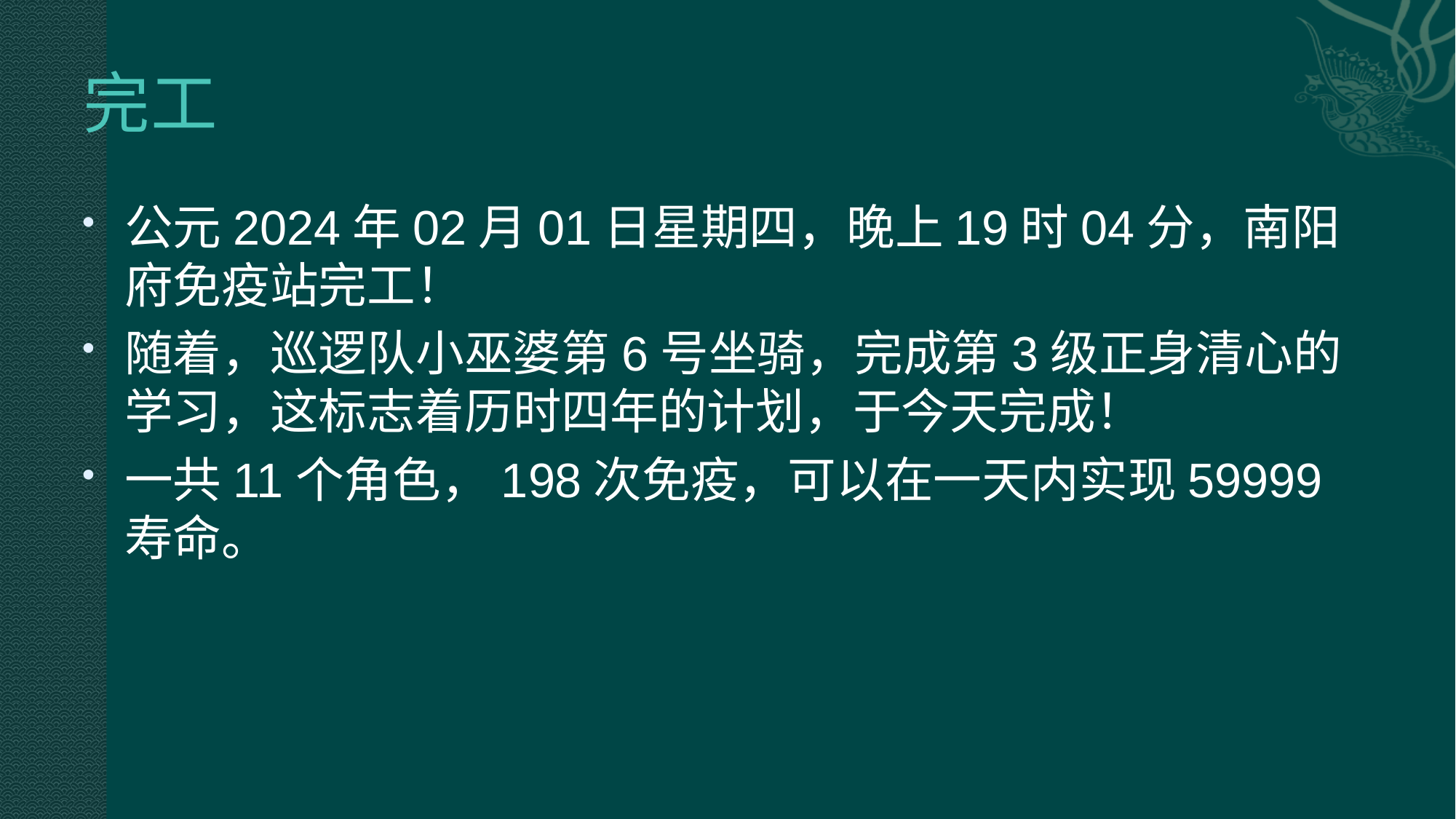

# 完工
公元2024年02月01日星期四，晚上19时04分，南阳府免疫站完工！
随着，巡逻队小巫婆第6号坐骑，完成第3级正身清心的学习，这标志着历时四年的计划，于今天完成！
一共11个角色，198次免疫，可以在一天内实现59999寿命。